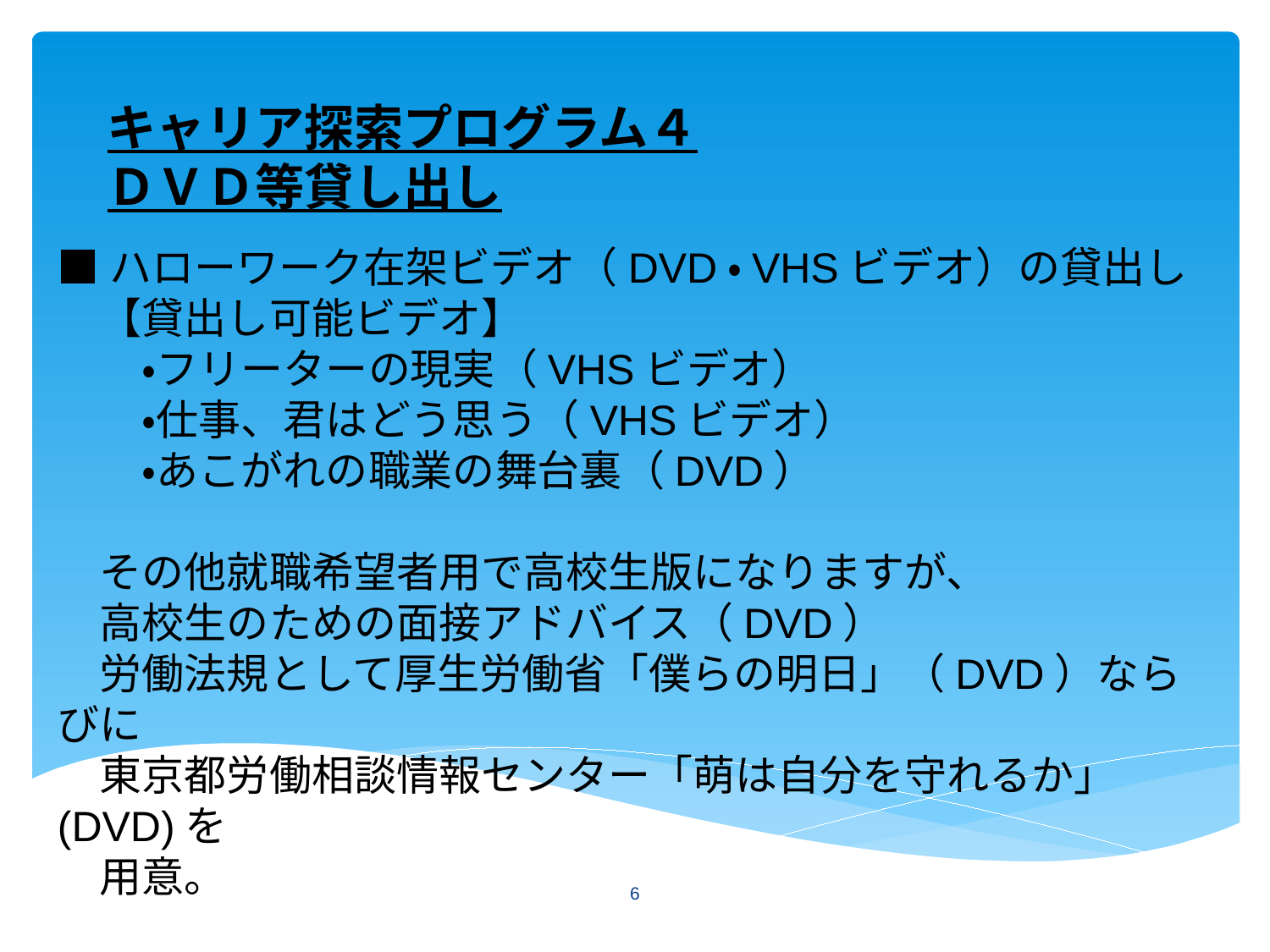

キャリア探索プログラム４
ＤＶＤ等貸し出し

■ハローワーク在架ビデオ（DVD・VHSビデオ）の貸出し
　【貸出し可能ビデオ】
　　・フリーターの現実（VHSビデオ）
　　・仕事、君はどう思う（VHSビデオ）
　　・あこがれの職業の舞台裏（DVD）

　その他就職希望者用で高校生版になりますが、
　高校生のための面接アドバイス（DVD）
　労働法規として厚生労働省「僕らの明日」（DVD）ならびに
　東京都労働相談情報センター「萌は自分を守れるか」(DVD)を
　用意。

6